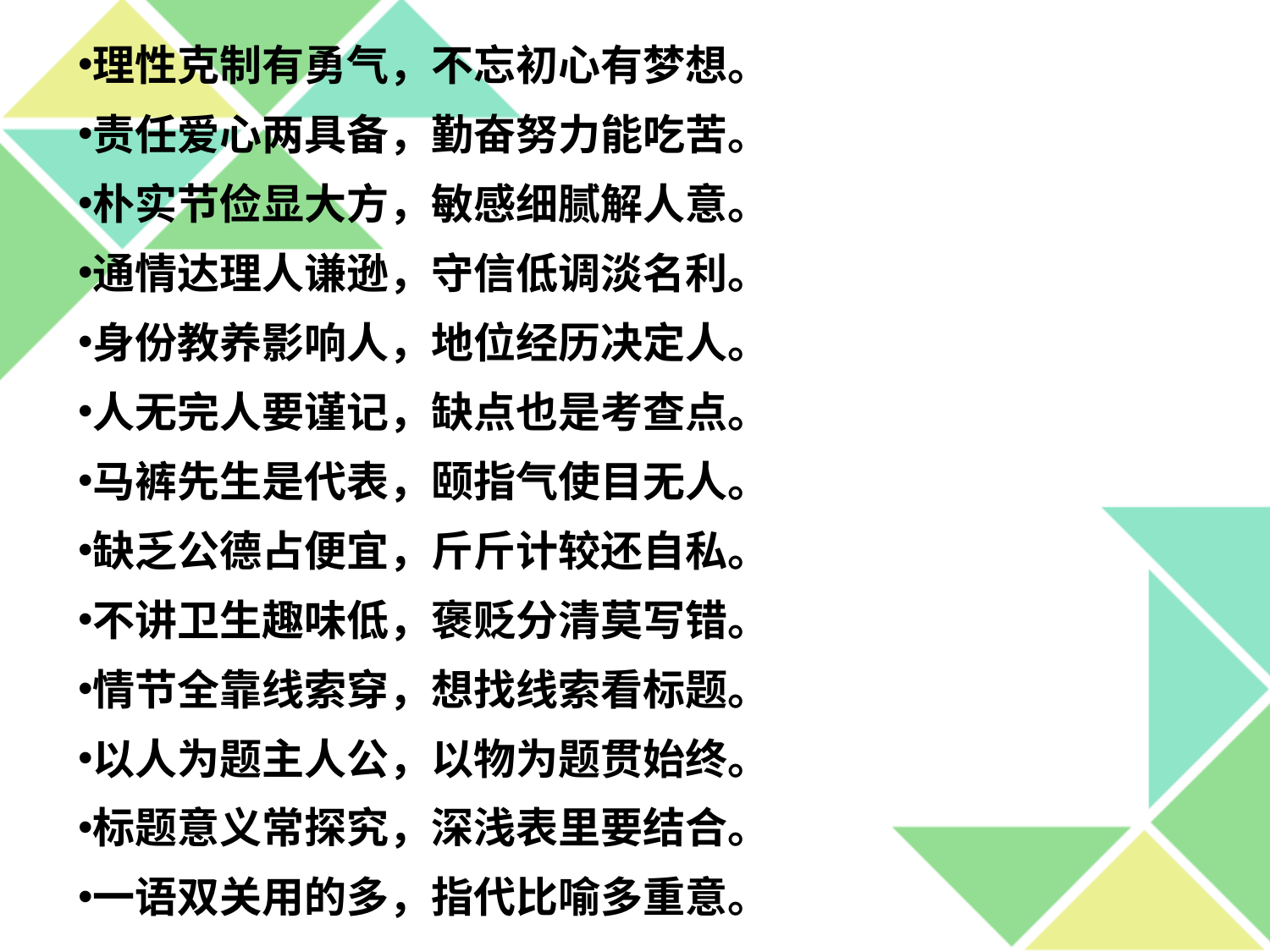

理性克制有勇气，不忘初心有梦想。
责任爱心两具备，勤奋努力能吃苦。
朴实节俭显大方，敏感细腻解人意。
通情达理人谦逊，守信低调淡名利。
身份教养影响人，地位经历决定人。
人无完人要谨记，缺点也是考查点。
马裤先生是代表，颐指气使目无人。
缺乏公德占便宜，斤斤计较还自私。
不讲卫生趣味低，褒贬分清莫写错。
情节全靠线索穿，想找线索看标题。
以人为题主人公，以物为题贯始终。
标题意义常探究，深浅表里要结合。
一语双关用的多，指代比喻多重意。